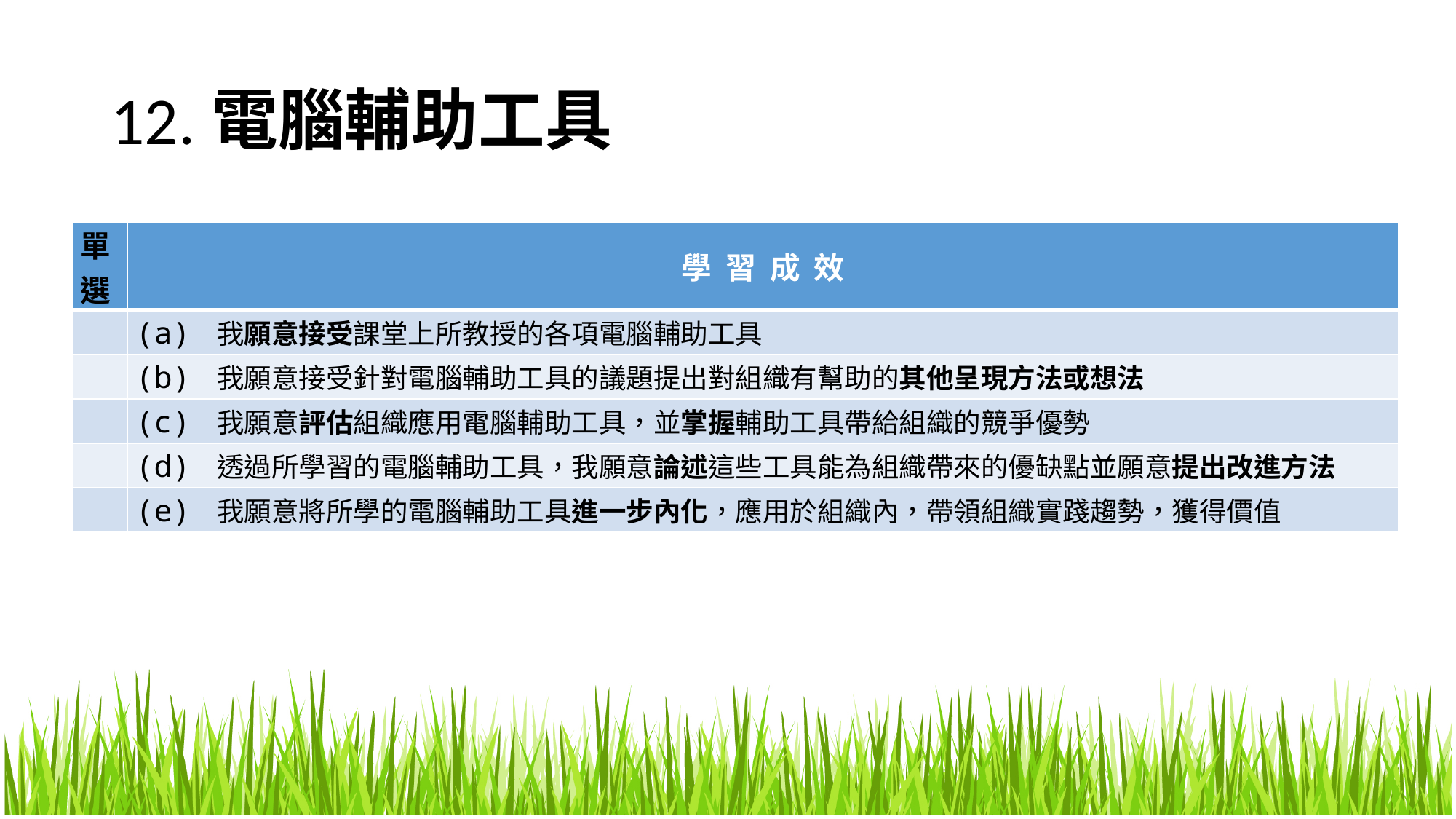

# 12.電腦輔助工具
| 單選 | 學 習 成 效 |
| --- | --- |
|  | (a) 我願意接受課堂上所教授的各項電腦輔助工具 |
|  | (b) 我願意接受針對電腦輔助工具的議題提出對組織有幫助的其他呈現方法或想法 |
|  | (c) 我願意評估組織應用電腦輔助工具，並掌握輔助工具帶給組織的競爭優勢 |
|  | (d) 透過所學習的電腦輔助工具，我願意論述這些工具能為組織帶來的優缺點並願意提出改進方法 |
|  | (e) 我願意將所學的電腦輔助工具進一步內化，應用於組織內，帶領組織實踐趨勢，獲得價值 |